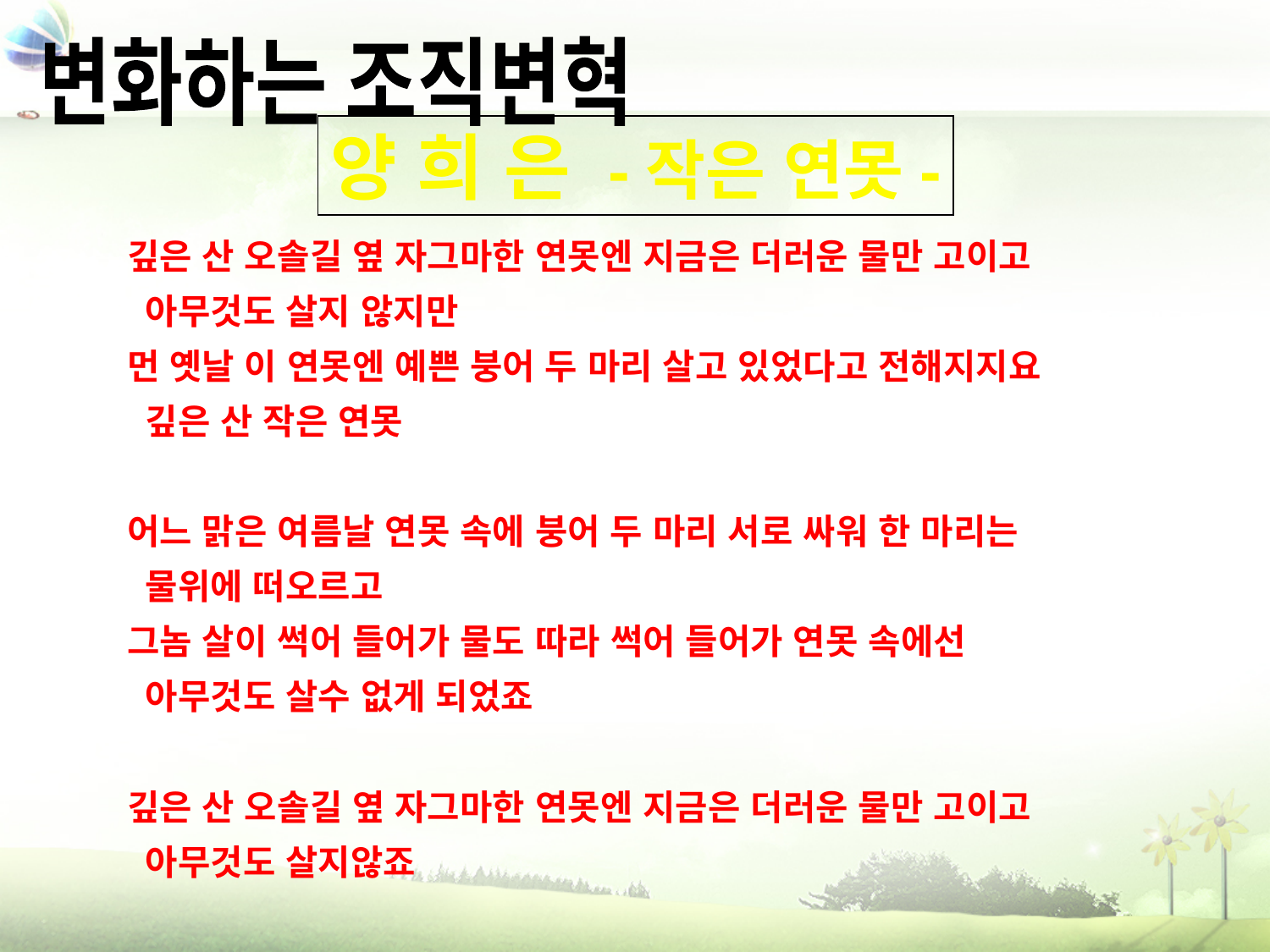

변화하는 조직변혁
양 희 은 -작은 연못-
깊은 산 오솔길 옆 자그마한 연못엔 지금은 더러운 물만 고이고
 아무것도 살지 않지만
먼 옛날 이 연못엔 예쁜 붕어 두 마리 살고 있었다고 전해지지요
 깊은 산 작은 연못

어느 맑은 여름날 연못 속에 붕어 두 마리 서로 싸워 한 마리는
 물위에 떠오르고
그놈 살이 썩어 들어가 물도 따라 썩어 들어가 연못 속에선
 아무것도 살수 없게 되었죠

깊은 산 오솔길 옆 자그마한 연못엔 지금은 더러운 물만 고이고
 아무것도 살지않죠